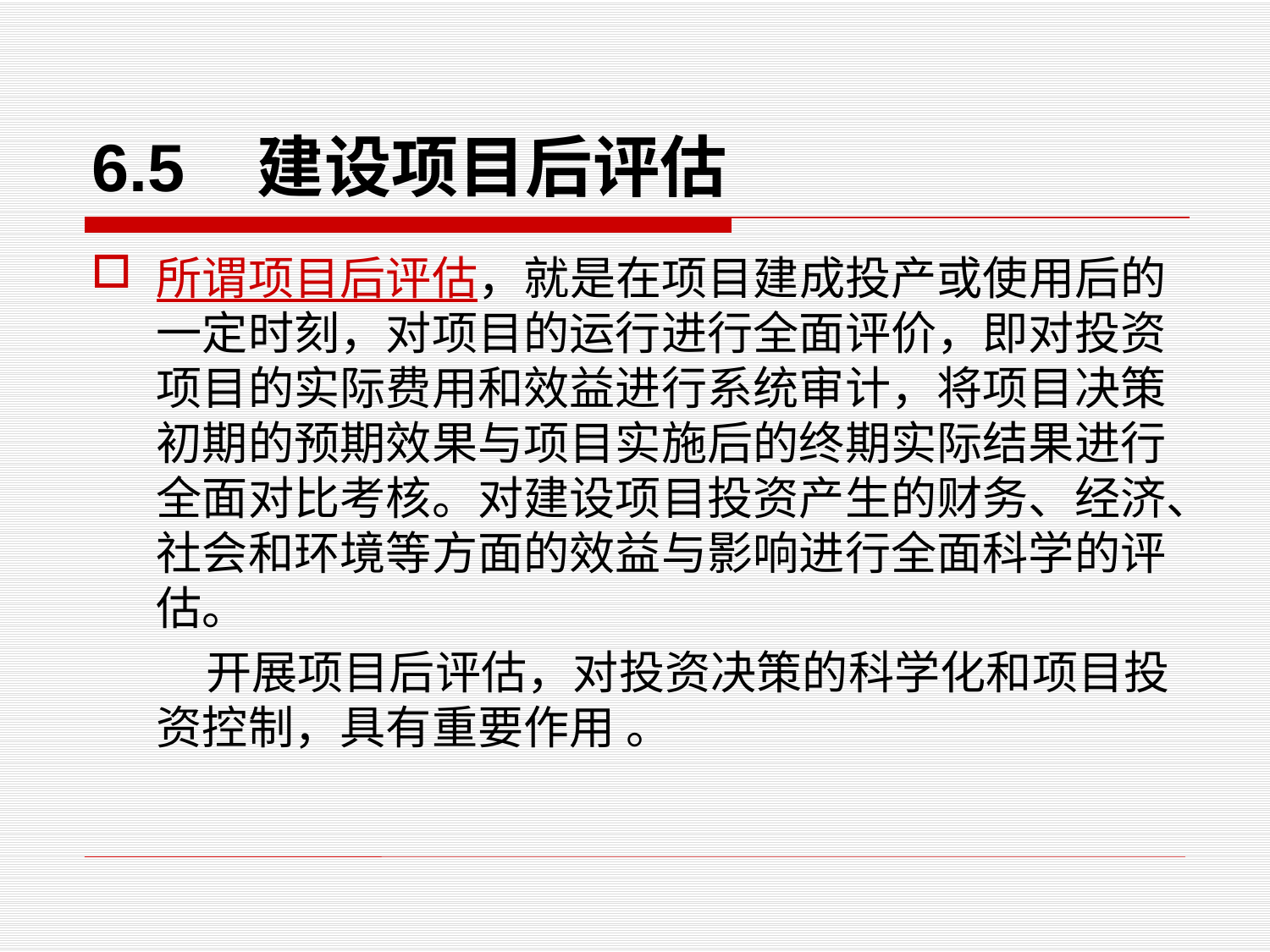

# 6.5   建设项目后评估
所谓项目后评估，就是在项目建成投产或使用后的一定时刻，对项目的运行进行全面评价，即对投资项目的实际费用和效益进行系统审计，将项目决策初期的预期效果与项目实施后的终期实际结果进行全面对比考核。对建设项目投资产生的财务、经济、社会和环境等方面的效益与影响进行全面科学的评估。
          开展项目后评估，对投资决策的科学化和项目投资控制，具有重要作用 。